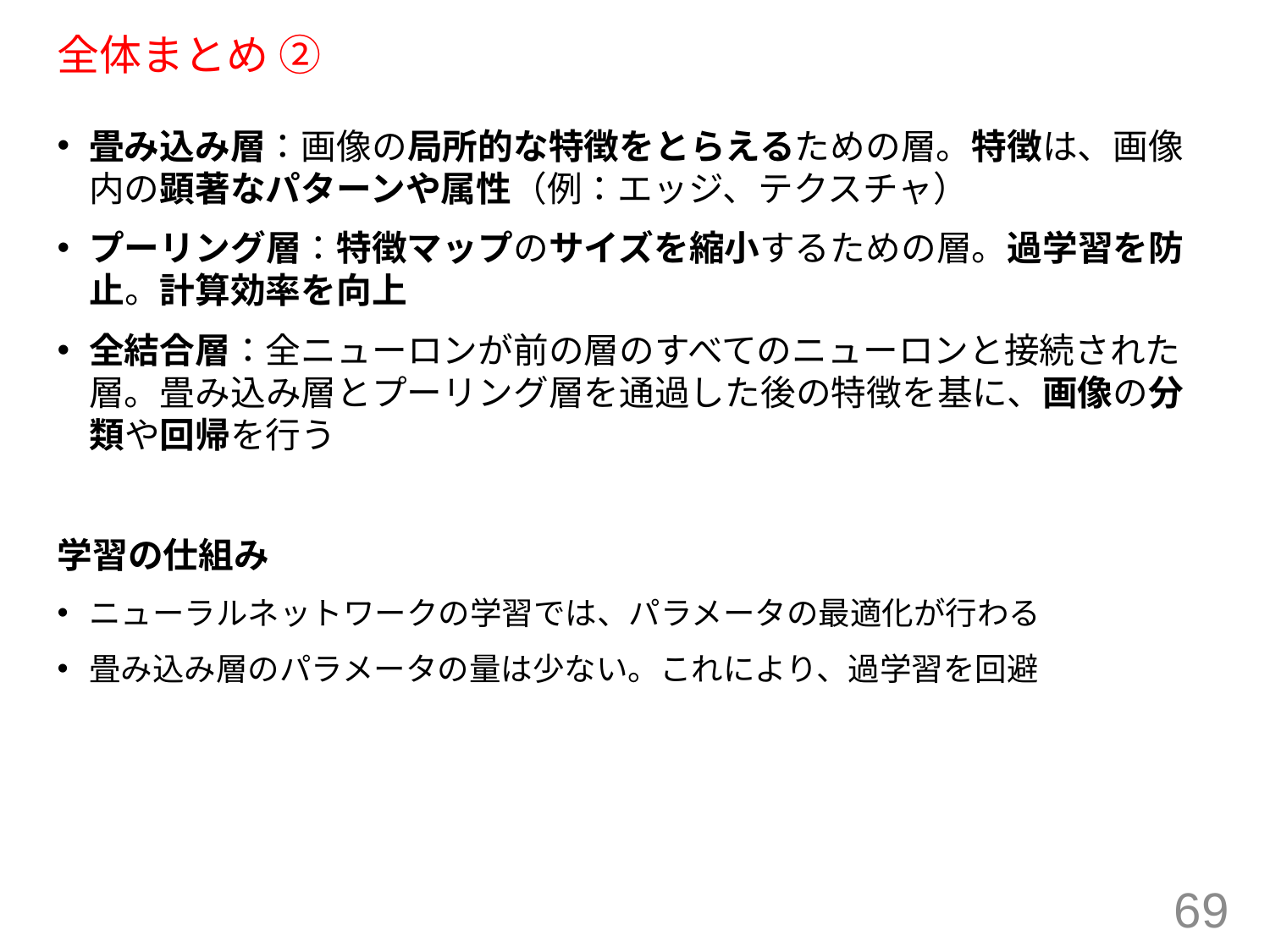

# 全体まとめ ②
畳み込み層：画像の局所的な特徴をとらえるための層。特徴は、画像内の顕著なパターンや属性（例：エッジ、テクスチャ）
プーリング層：特徴マップのサイズを縮小するための層。過学習を防止。計算効率を向上
全結合層：全ニューロンが前の層のすべてのニューロンと接続された層。畳み込み層とプーリング層を通過した後の特徴を基に、画像の分類や回帰を行う

学習の仕組み
ニューラルネットワークの学習では、パラメータの最適化が行わる
畳み込み層のパラメータの量は少ない。これにより、過学習を回避
69